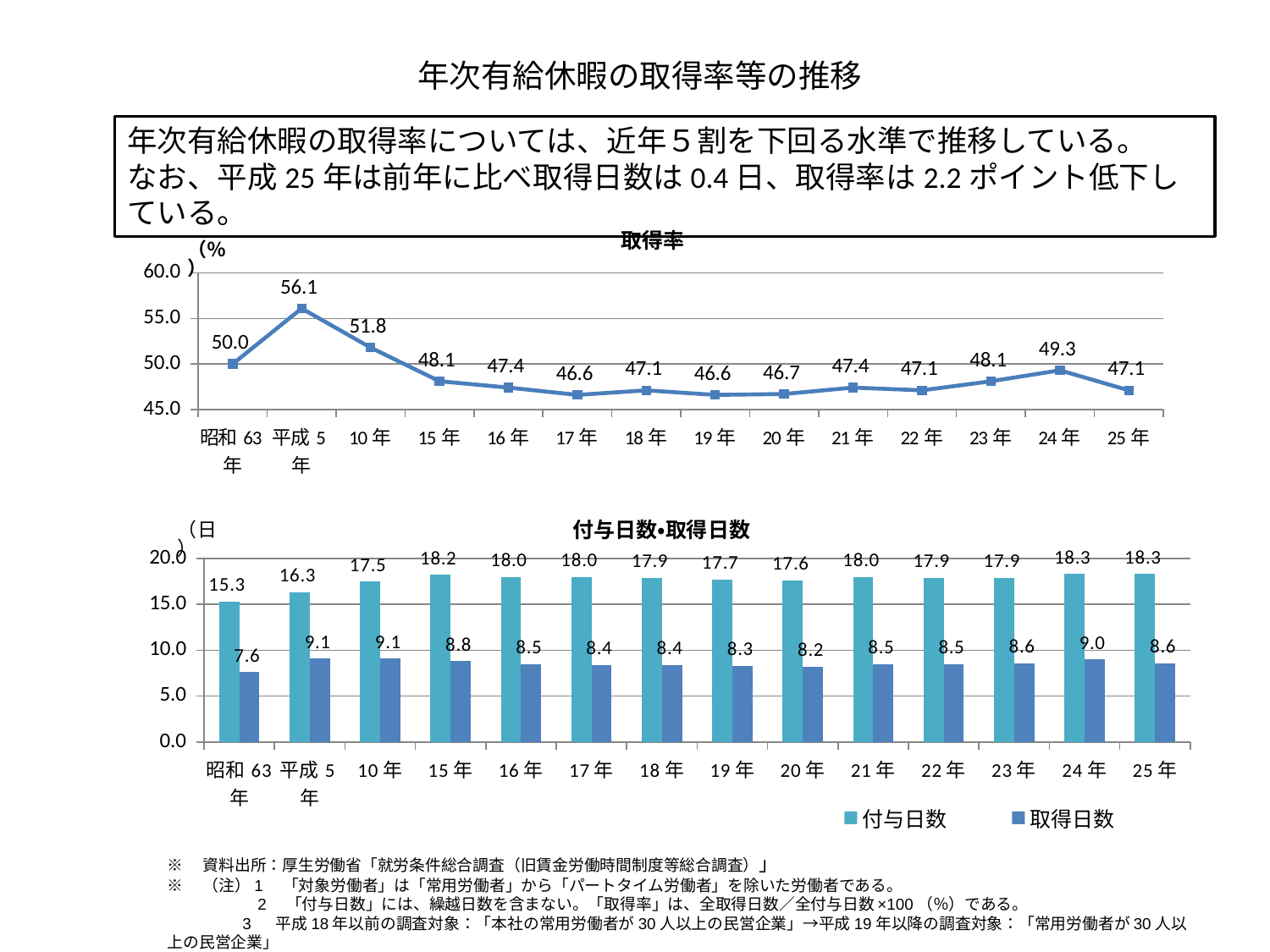

年次有給休暇の取得率等の推移
年次有給休暇の取得率については、近年５割を下回る水準で推移している。
なお、平成25年は前年に比べ取得日数は0.4日、取得率は2.2ポイント低下している。

### Chart: 取得率

| Category |  |  |
|---|---|---|
| 昭和63年 | 50.0 | None |
| 平成5年 | 56.1 | None |
| 10年 | 51.8 | None |
| 15年 | 48.1 | None |
| 16年 | 47.4 | None |
| 17年 | 46.6 | None |
| 18年 | 47.1 | None |
| 19年 | 46.6 | None |
| 20年 | 46.7 | None |
| 21年 | 47.4 | None |
| 22年 | 47.1 | None |
| 23年 | 48.1 | None |
| 24年 | 49.3 | None |
| 25年 | 47.1 | None |

### Chart: 付与日数・取得日数

| Category | 付与日数 | 取得日数 |
|---|---|---|
| 昭和63年 | 15.3 | 7.6 |
| 平成5年 | 16.3 | 9.1 |
| 10年 | 17.5 | 9.1 |
| 15年 | 18.2 | 8.8 |
| 16年 | 18.0 | 8.5 |
| 17年 | 18.0 | 8.4 |
| 18年 | 17.9 | 8.4 |
| 19年 | 17.7 | 8.3 |
| 20年 | 17.6 | 8.2 |
| 21年 | 18.0 | 8.5 |
| 22年 | 17.9 | 8.5 |
| 23年 | 17.9 | 8.6 |
| 24年 | 18.3 | 9.0 |
| 25年 | 18.3 | 8.6 |
※　資料出所：厚生労働省「就労条件総合調査（旧賃金労働時間制度等総合調査）」
※　（注）1　「対象労働者」は「常用労働者」から「パートタイム労働者」を除いた労働者である。
　　  　　　2　「付与日数」には、繰越日数を含まない。「取得率」は、全取得日数／全付与日数×100（％）である。
　　           3 　平成18年以前の調査対象：「本社の常用労働者が30人以上の民営企業」→平成19年以降の調査対象：「常用労働者が30人以上の民営企業」